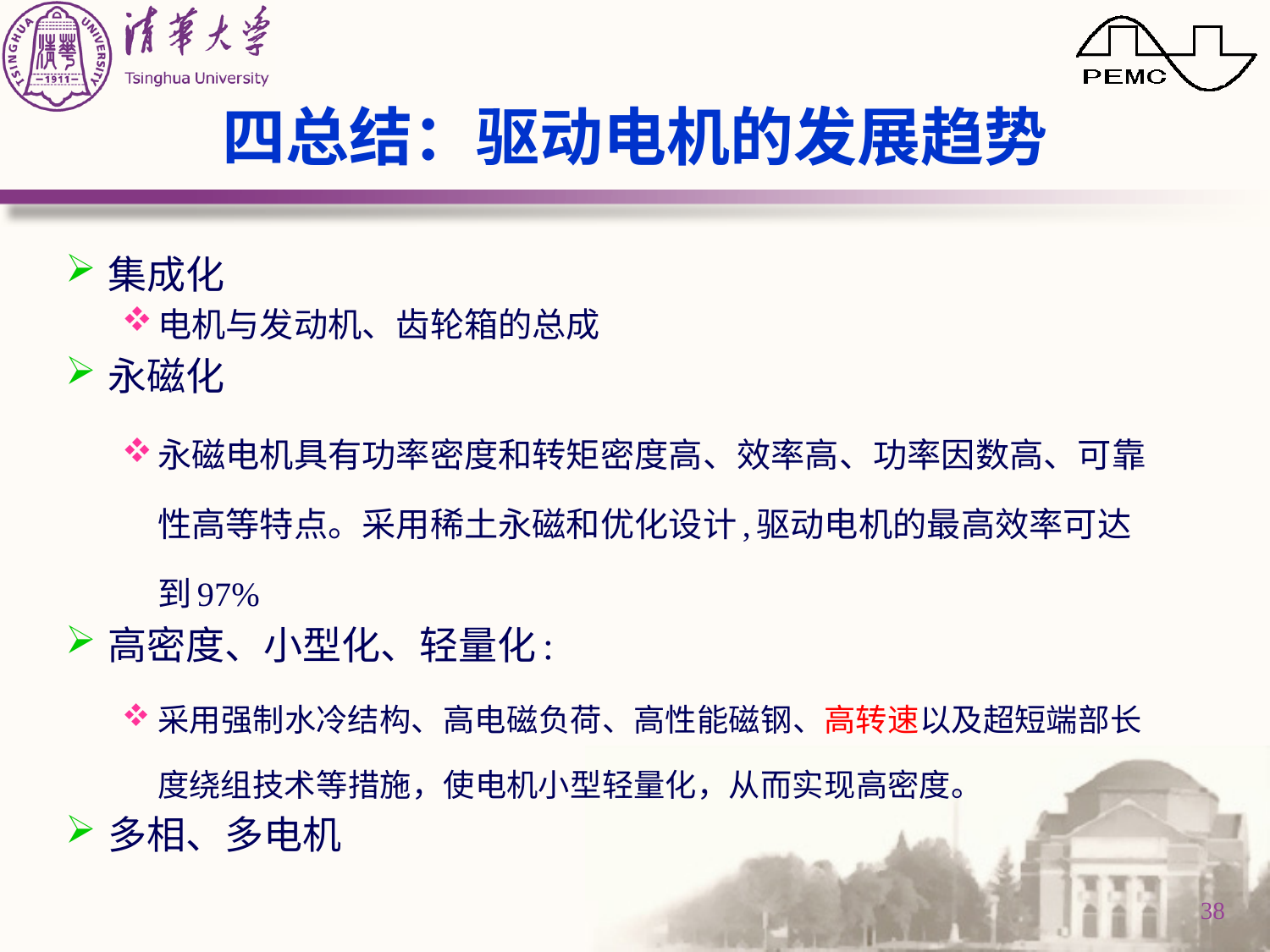

# 四总结：驱动电机的发展趋势
集成化
电机与发动机、齿轮箱的总成
永磁化
永磁电机具有功率密度和转矩密度高、效率高、功率因数高、可靠性高等特点。采用稀土永磁和优化设计,驱动电机的最高效率可达到97%
高密度、小型化、轻量化:
采用强制水冷结构、高电磁负荷、高性能磁钢、高转速以及超短端部长度绕组技术等措施，使电机小型轻量化，从而实现高密度。
多相、多电机
38